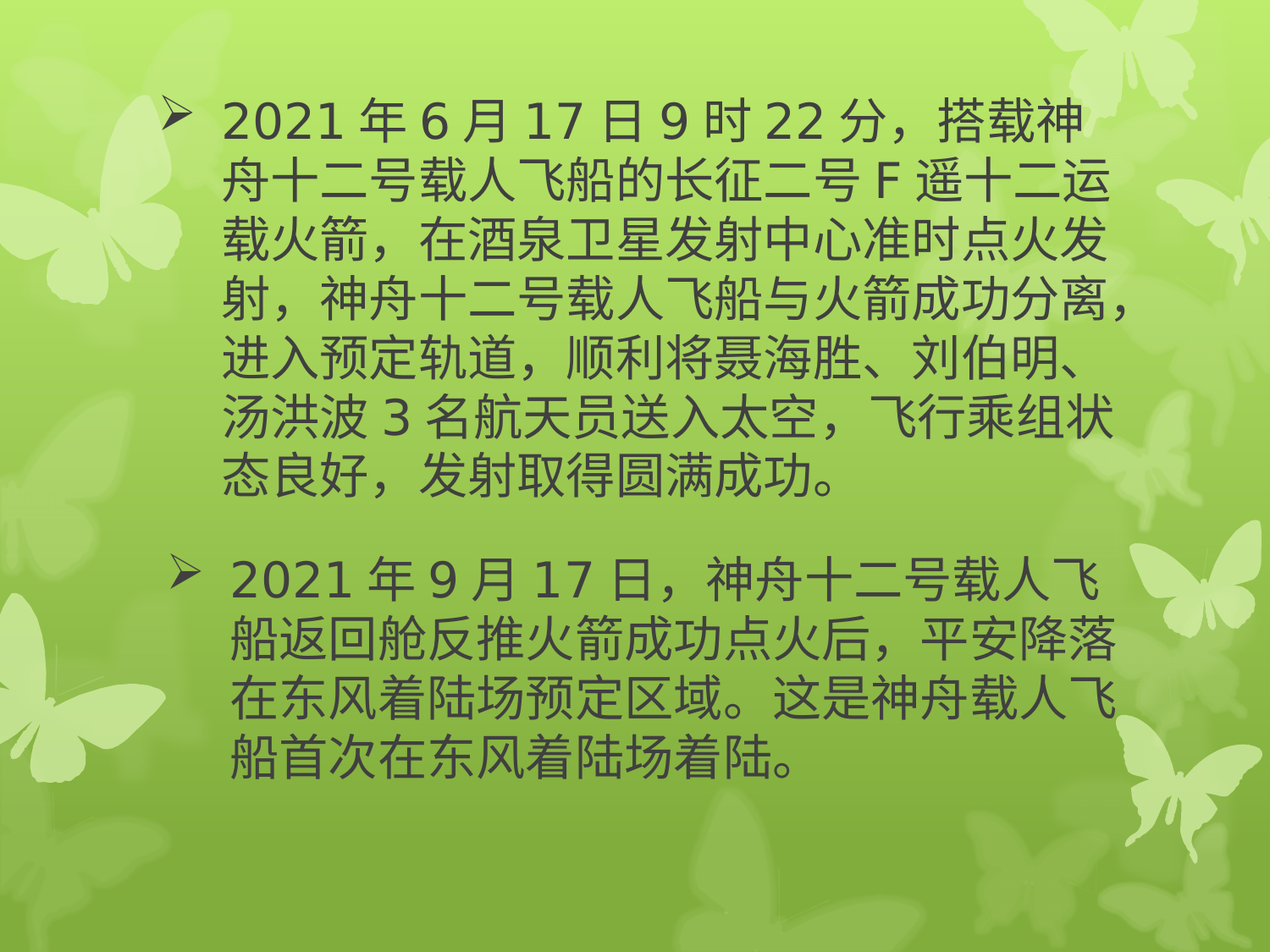

# 2021年6月17日9时22分，搭载神舟十二号载人飞船的长征二号F遥十二运载火箭，在酒泉卫星发射中心准时点火发射，神舟十二号载人飞船与火箭成功分离，进入预定轨道，顺利将聂海胜、刘伯明、汤洪波3名航天员送入太空，飞行乘组状态良好，发射取得圆满成功。
2021年9月17日，神舟十二号载人飞船返回舱反推火箭成功点火后，平安降落在东风着陆场预定区域。这是神舟载人飞船首次在东风着陆场着陆。